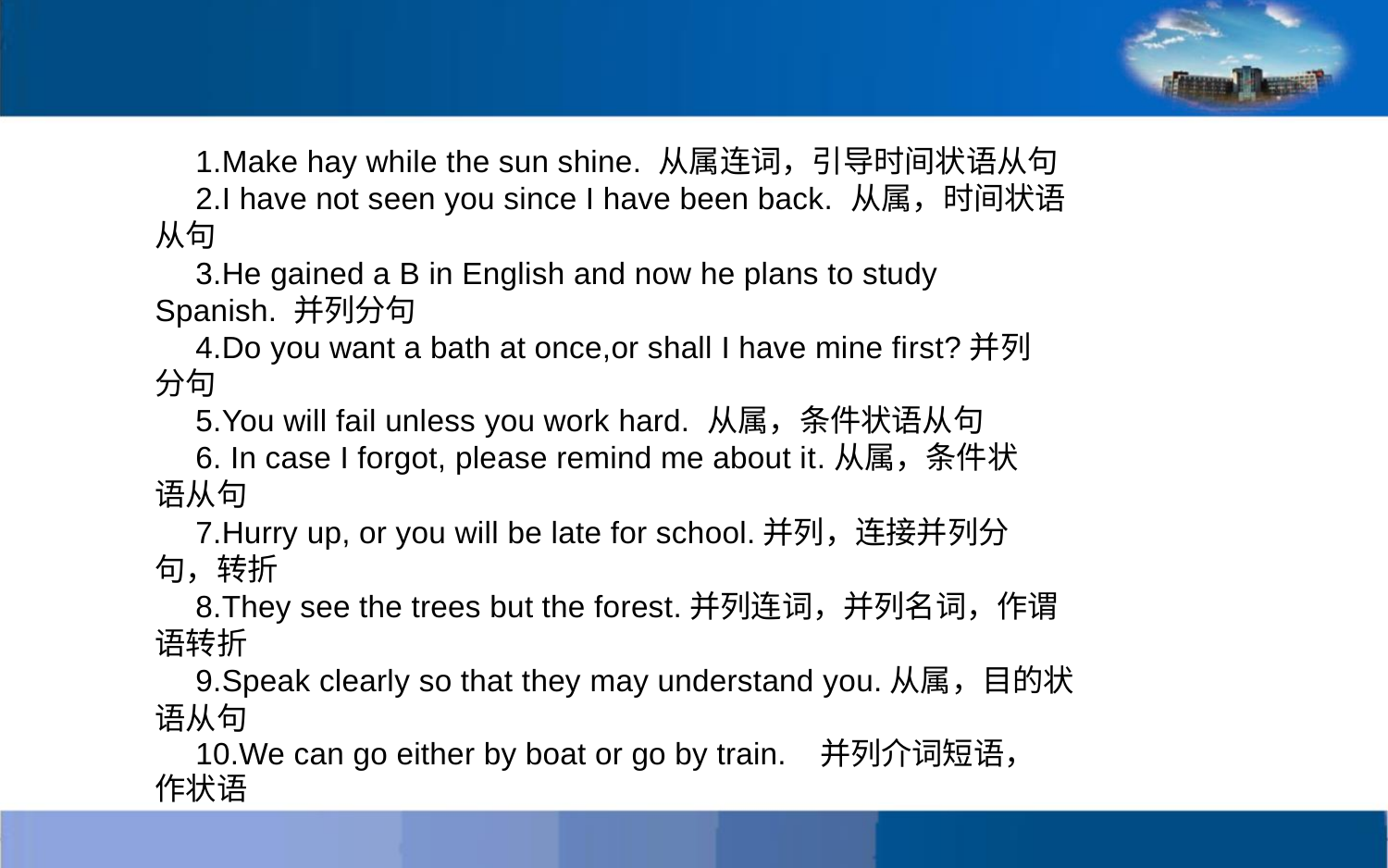

1.Make hay while the sun shine. 从属连词，引导时间状语从句
2.I have not seen you since I have been back. 从属，时间状语
从句
3.He gained a B in English and now he plans to study
Spanish. 并列分句
4.Do you want a bath at once,or shall I have mine first?并列
分句
5.You will fail unless you work hard. 从属，条件状语从句
6. In case I forgot, please remind me about it.从属，条件状
语从句
7.Hurry up, or you will be late for school.并列，连接并列分
句，转折
8.They see the trees but the forest.并列连词，并列名词，作谓
语转折
9.Speak clearly so that they may understand you.从属，目的状
语从句
10.We can go either by boat or go by train. 并列介词短语，
作状语